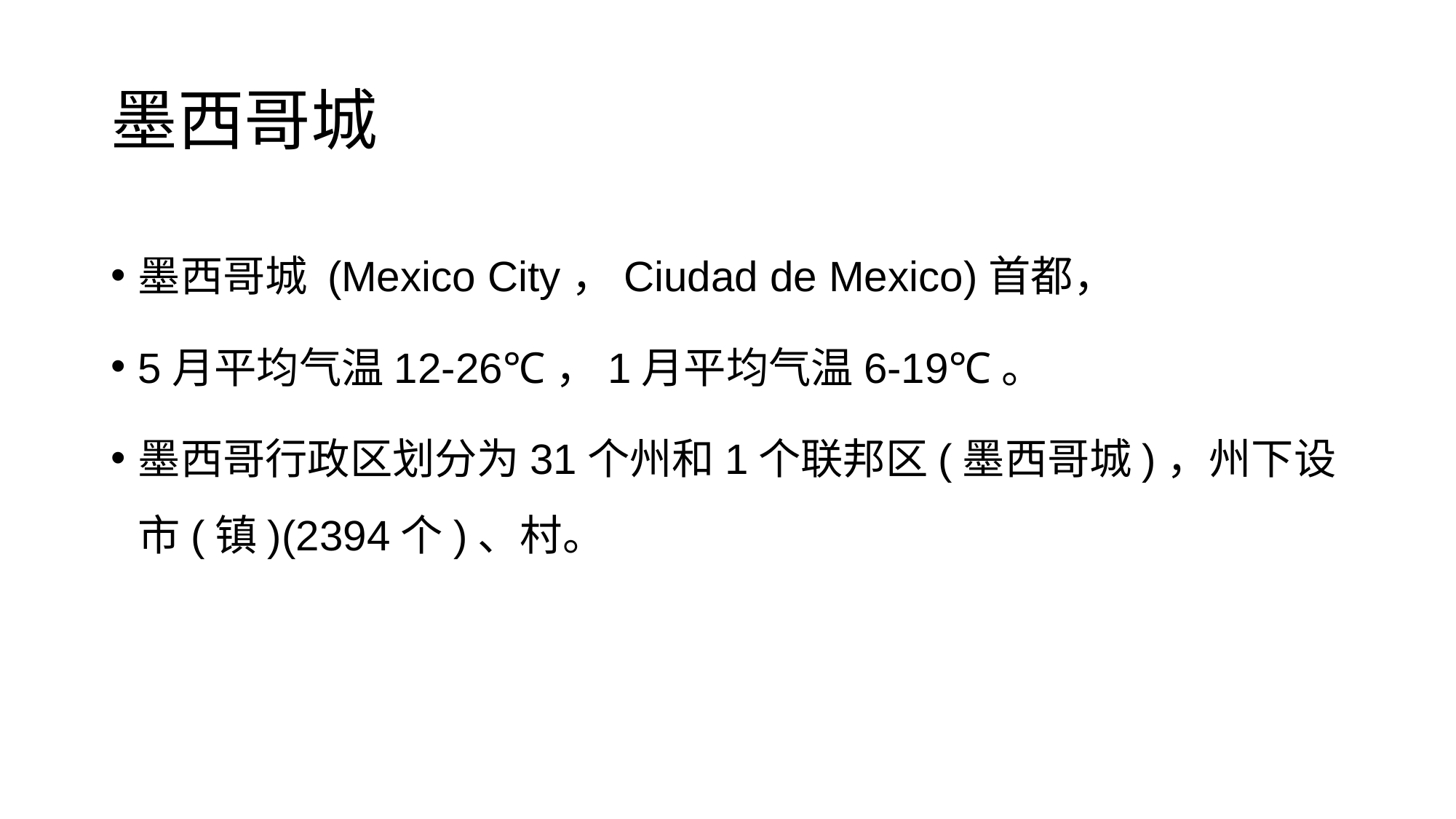

# 墨西哥城
墨西哥城 (Mexico City，Ciudad de Mexico)首都，
5月平均气温12-26℃，1月平均气温6-19℃。
墨西哥行政区划分为31个州和1个联邦区(墨西哥城)，州下设市(镇)(2394个)、村。